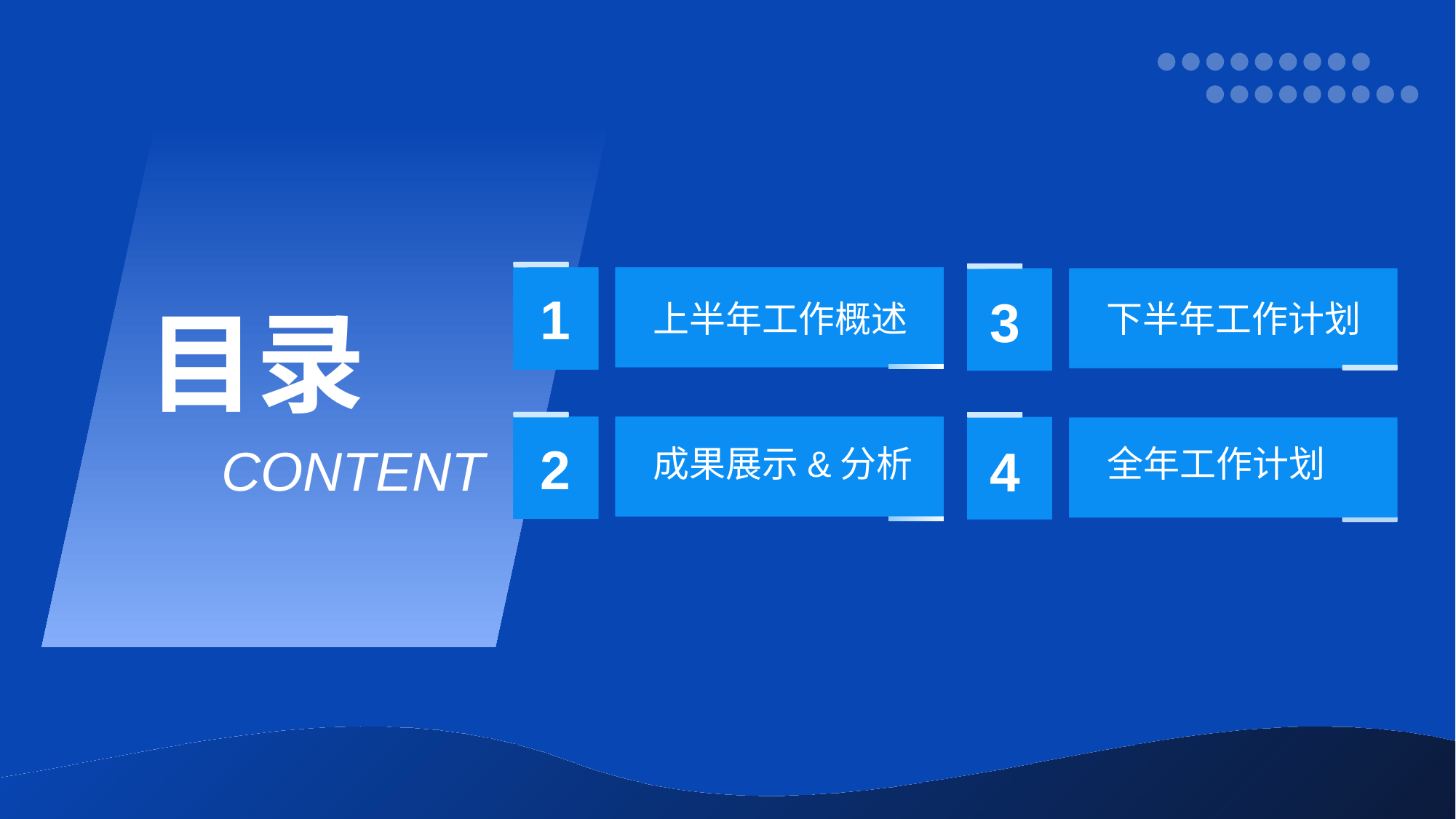

1

3

上半年工作概述

下半年工作计划
目录

2

4

成果展示&分析

全年工作计划
CONTENT